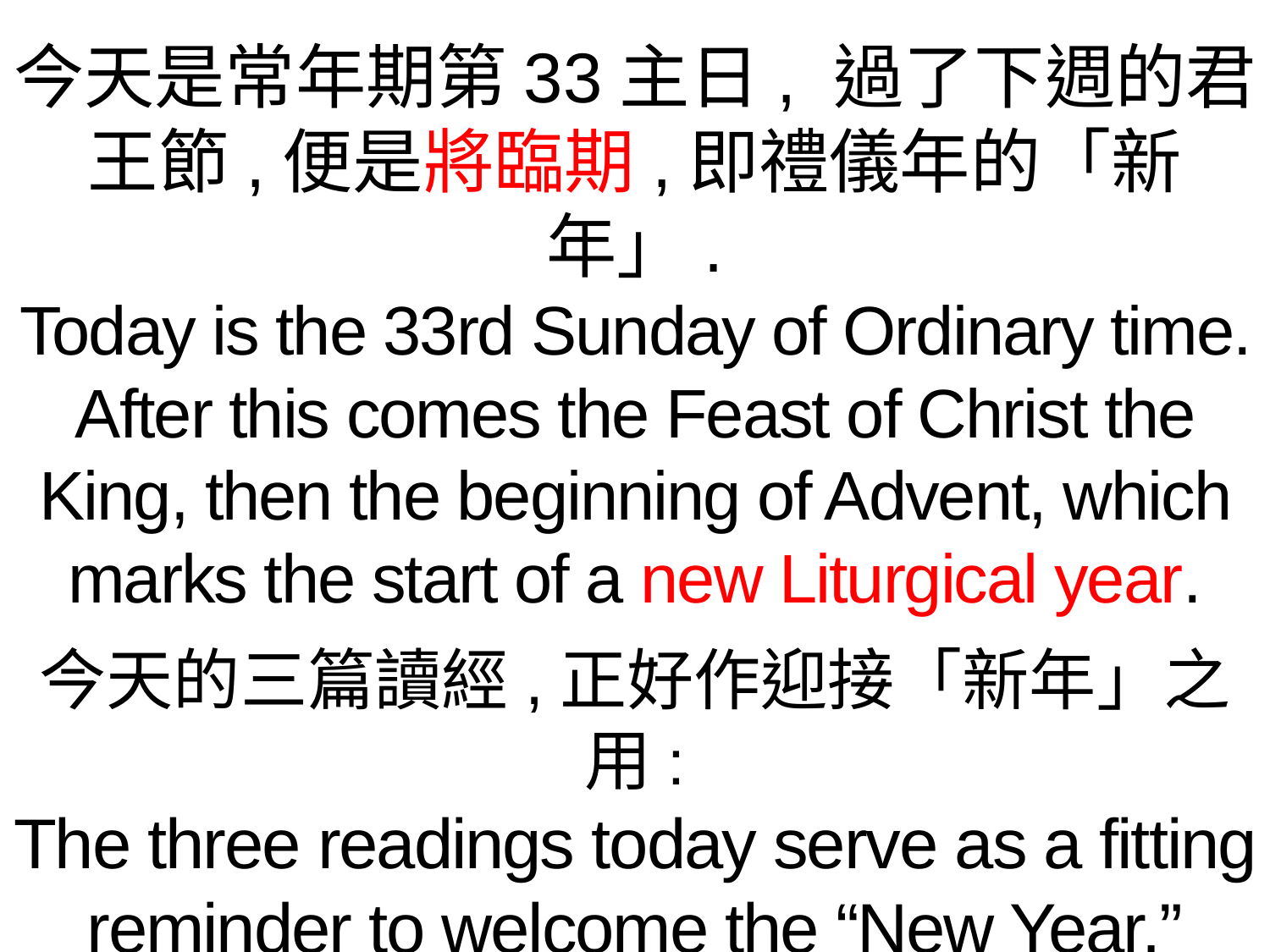

今天是常年期第33主日, 過了下週的君王節,便是將臨期,即禮儀年的「新年」.
Today is the 33rd Sunday of Ordinary time. After this comes the Feast of Christ the King, then the beginning of Advent, which marks the start of a new Liturgical year.
今天的三篇讀經,正好作迎接「新年」之用:
The three readings today serve as a fitting reminder to welcome the “New Year.”